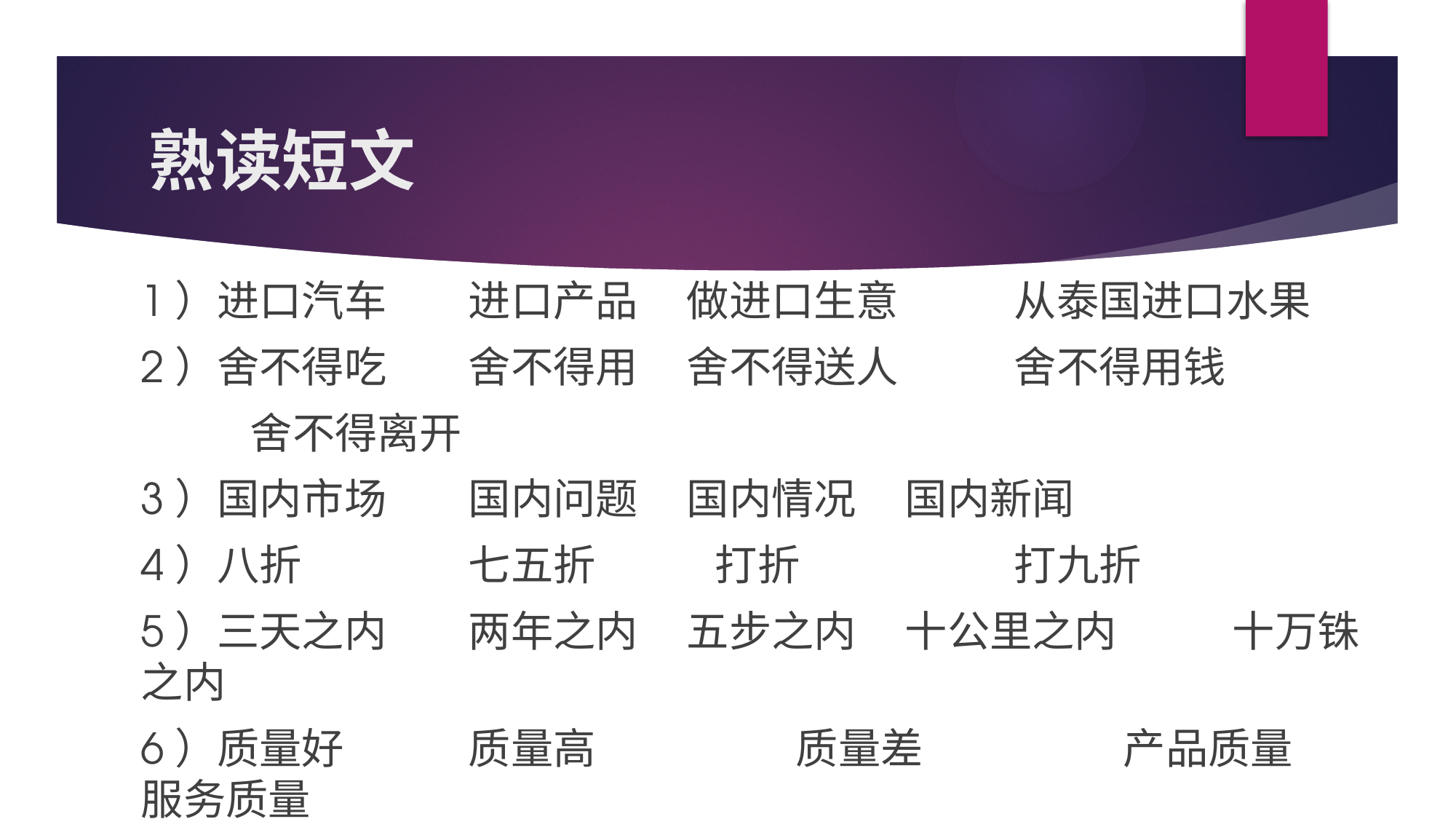

# 熟读短文
1）进口汽车	进口产品	做进口生意		从泰国进口水果
2）舍不得吃	舍不得用	舍不得送人		舍不得用钱
	舍不得离开
3）国内市场	国内问题	国内情况	国内新闻
4）八折		七五折	   打折		打九折
5）三天之内	两年之内	五步之内	十公里之内		十万铢之内
6）质量好		质量高		质量差		产品质量	服务质量
7）免费用餐	免费参观	免费检查	免费托运	免费读大学